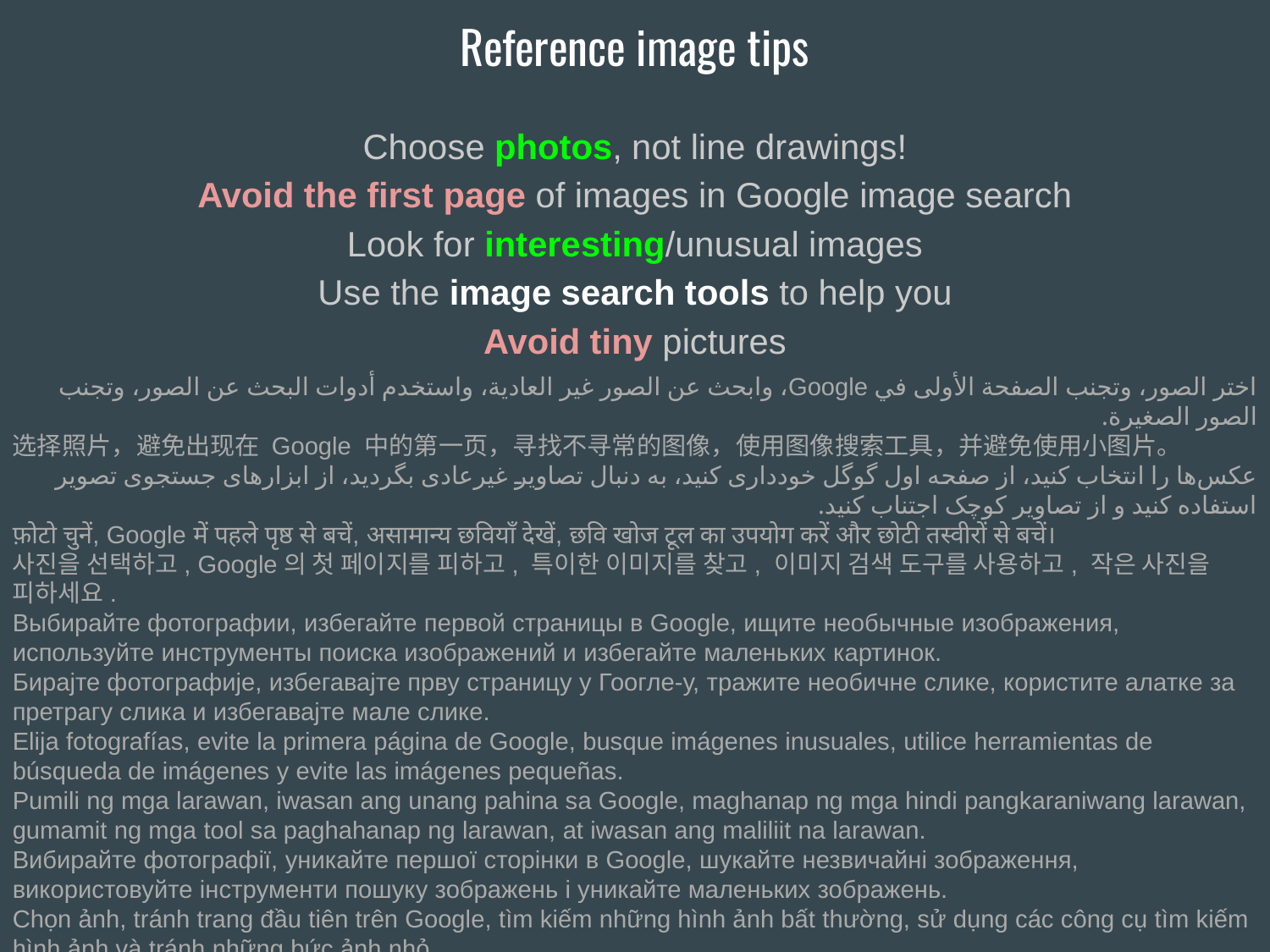

Reference image tips
Choose photos, not line drawings!
Avoid the first page of images in Google image search
Look for interesting/unusual images
Use the image search tools to help you
Avoid tiny pictures
اختر الصور، وتجنب الصفحة الأولى في Google، وابحث عن الصور غير العادية، واستخدم أدوات البحث عن الصور، وتجنب الصور الصغيرة.
选择照片，避免出现在 Google 中的第一页，寻找不寻常的图像，使用图像搜索工具，并避免使用小图片。
عکس‌ها را انتخاب کنید، از صفحه اول گوگل خودداری کنید، به دنبال تصاویر غیرعادی بگردید، از ابزارهای جستجوی تصویر استفاده کنید و از تصاویر کوچک اجتناب کنید.
फ़ोटो चुनें, Google में पहले पृष्ठ से बचें, असामान्य छवियाँ देखें, छवि खोज टूल का उपयोग करें और छोटी तस्वीरों से बचें।
사진을 선택하고, Google의 첫 페이지를 피하고, 특이한 이미지를 찾고, 이미지 검색 도구를 사용하고, 작은 사진을 피하세요.
Выбирайте фотографии, избегайте первой страницы в Google, ищите необычные изображения, используйте инструменты поиска изображений и избегайте маленьких картинок.
Бирајте фотографије, избегавајте прву страницу у Гоогле-у, тражите необичне слике, користите алатке за претрагу слика и избегавајте мале слике.
Elija fotografías, evite la primera página de Google, busque imágenes inusuales, utilice herramientas de búsqueda de imágenes y evite las imágenes pequeñas.
Pumili ng mga larawan, iwasan ang unang pahina sa Google, maghanap ng mga hindi pangkaraniwang larawan, gumamit ng mga tool sa paghahanap ng larawan, at iwasan ang maliliit na larawan.
Вибирайте фотографії, уникайте першої сторінки в Google, шукайте незвичайні зображення, використовуйте інструменти пошуку зображень і уникайте маленьких зображень.
Chọn ảnh, tránh trang đầu tiên trên Google, tìm kiếm những hình ảnh bất thường, sử dụng các công cụ tìm kiếm hình ảnh và tránh những bức ảnh nhỏ.